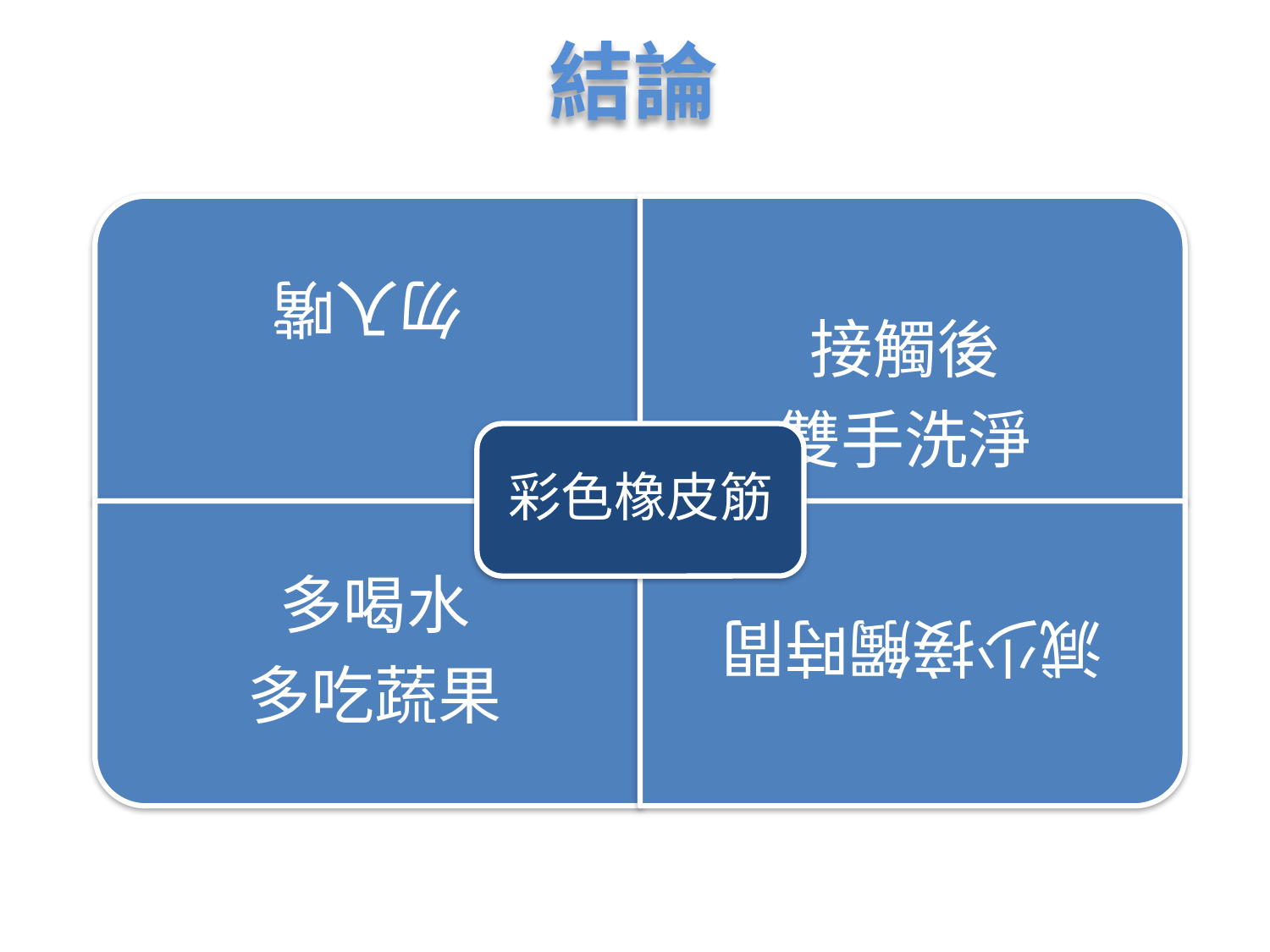

# 結論

勿入嘴

接觸後
雙手洗淨
多喝水
多吃蔬果
減少接觸時間
彩色橡皮筋